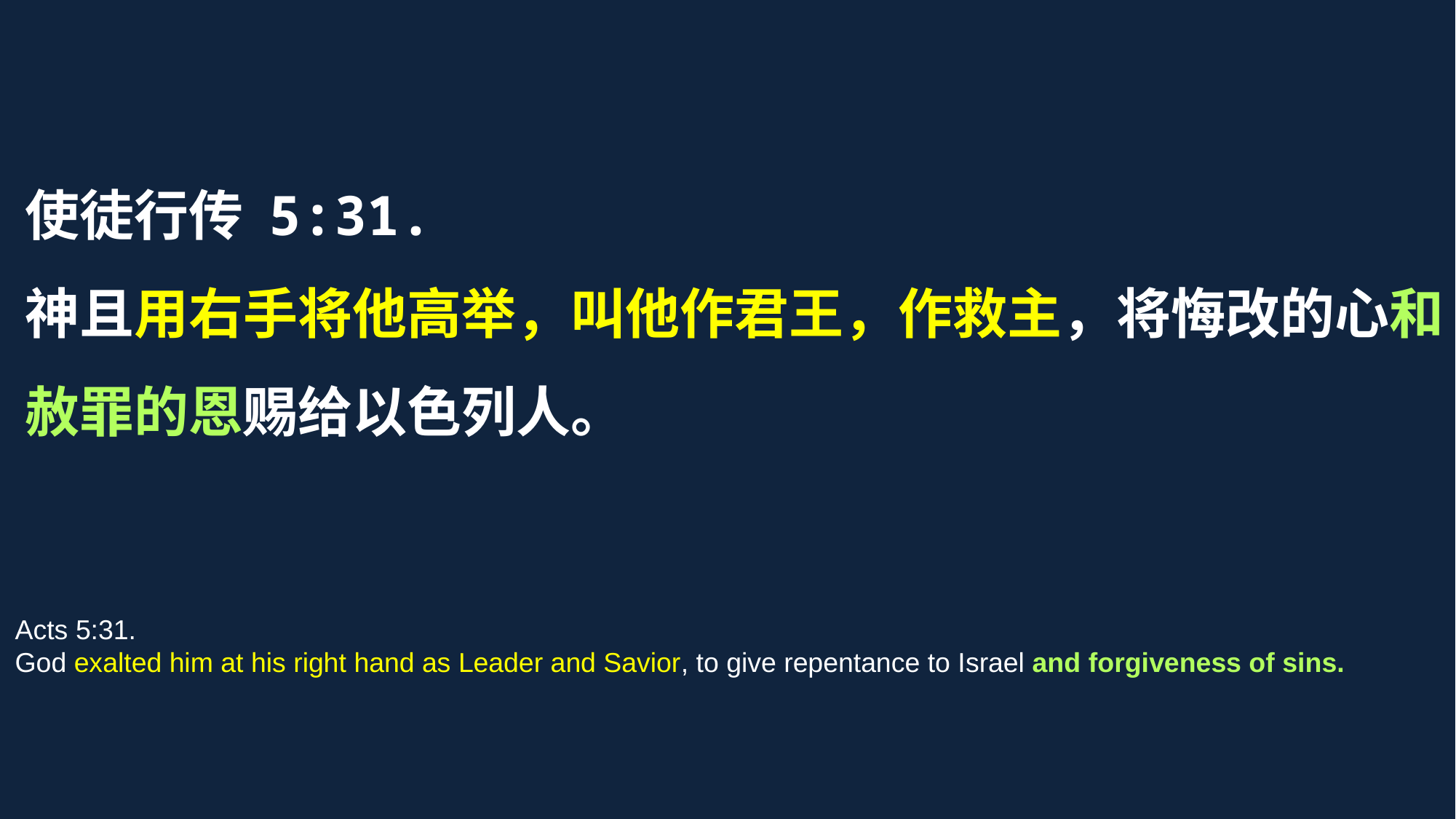

使徒行传 5:31.
神且用右手将他高举，叫他作君王，作救主，将悔改的心和赦罪的恩赐给以色列人。

Acts 5:31.
God exalted him at his right hand as Leader and Savior, to give repentance to Israel and forgiveness of sins.